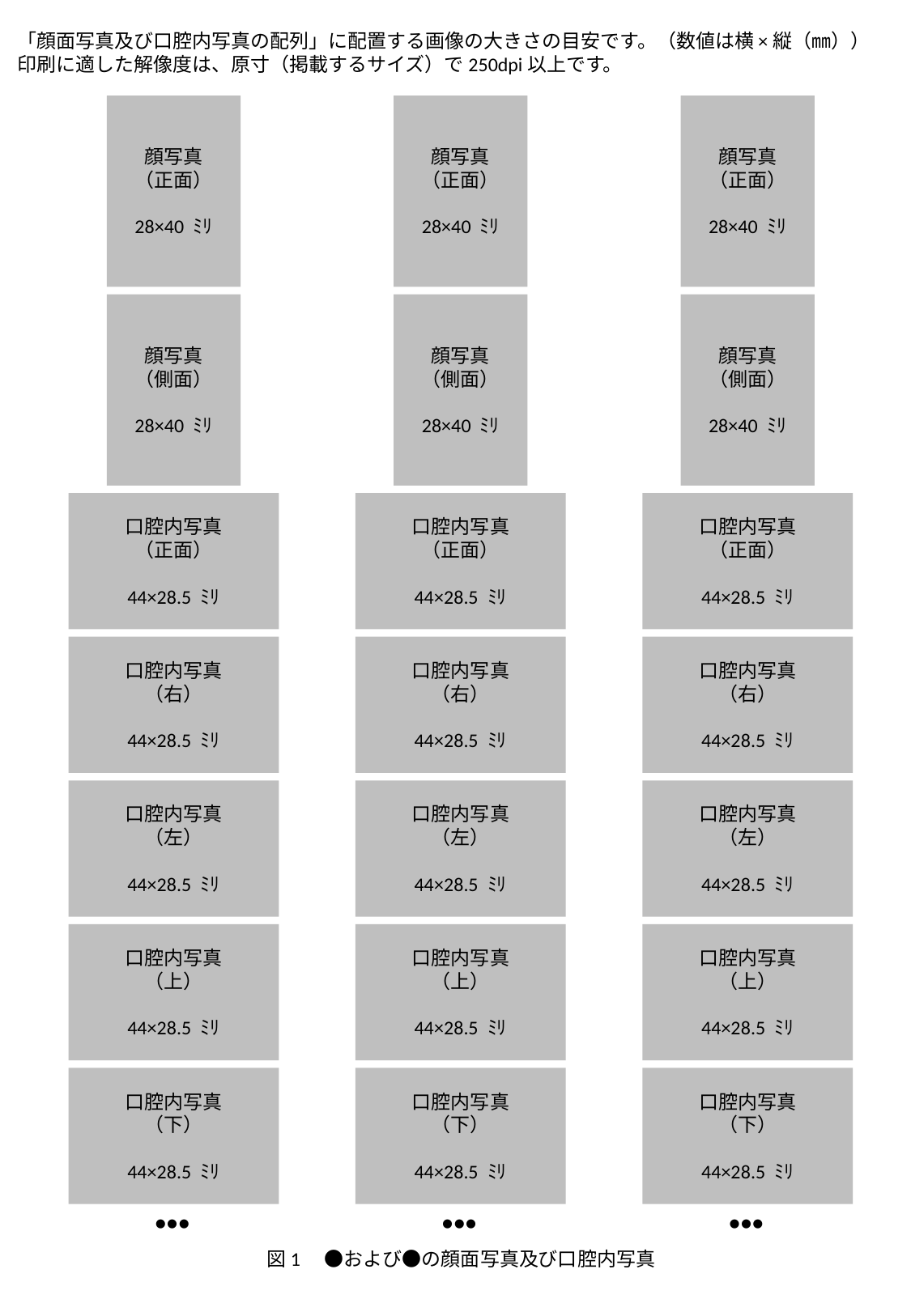

「顔面写真及び口腔内写真の配列」に配置する画像の大きさの目安です。（数値は横×縦（㎜））
印刷に適した解像度は、原寸（掲載するサイズ）で250dpi以上です。
顔写真
（正面）

28×40 ﾐﾘ
顔写真
（正面）

28×40 ﾐﾘ
顔写真
（正面）

28×40 ﾐﾘ
顔写真
（側面）

28×40 ﾐﾘ
顔写真
（側面）

28×40 ﾐﾘ
顔写真
（側面）

28×40 ﾐﾘ
口腔内写真
（正面）

44×28.5 ﾐﾘ
口腔内写真
（正面）

44×28.5 ﾐﾘ
口腔内写真
（正面）

44×28.5 ﾐﾘ
口腔内写真
（右）

44×28.5 ﾐﾘ
口腔内写真
（右）

44×28.5 ﾐﾘ
口腔内写真
（右）

44×28.5 ﾐﾘ
口腔内写真
（左）

44×28.5 ﾐﾘ
口腔内写真
（左）

44×28.5 ﾐﾘ
口腔内写真
（左）

44×28.5 ﾐﾘ
口腔内写真
（上）

44×28.5 ﾐﾘ
口腔内写真
（上）

44×28.5 ﾐﾘ
口腔内写真
（上）

44×28.5 ﾐﾘ
口腔内写真
（下）

44×28.5 ﾐﾘ
口腔内写真
（下）

44×28.5 ﾐﾘ
口腔内写真
（下）

44×28.5 ﾐﾘ
●●●
●●●
●●●
図1　●および●の顔面写真及び口腔内写真